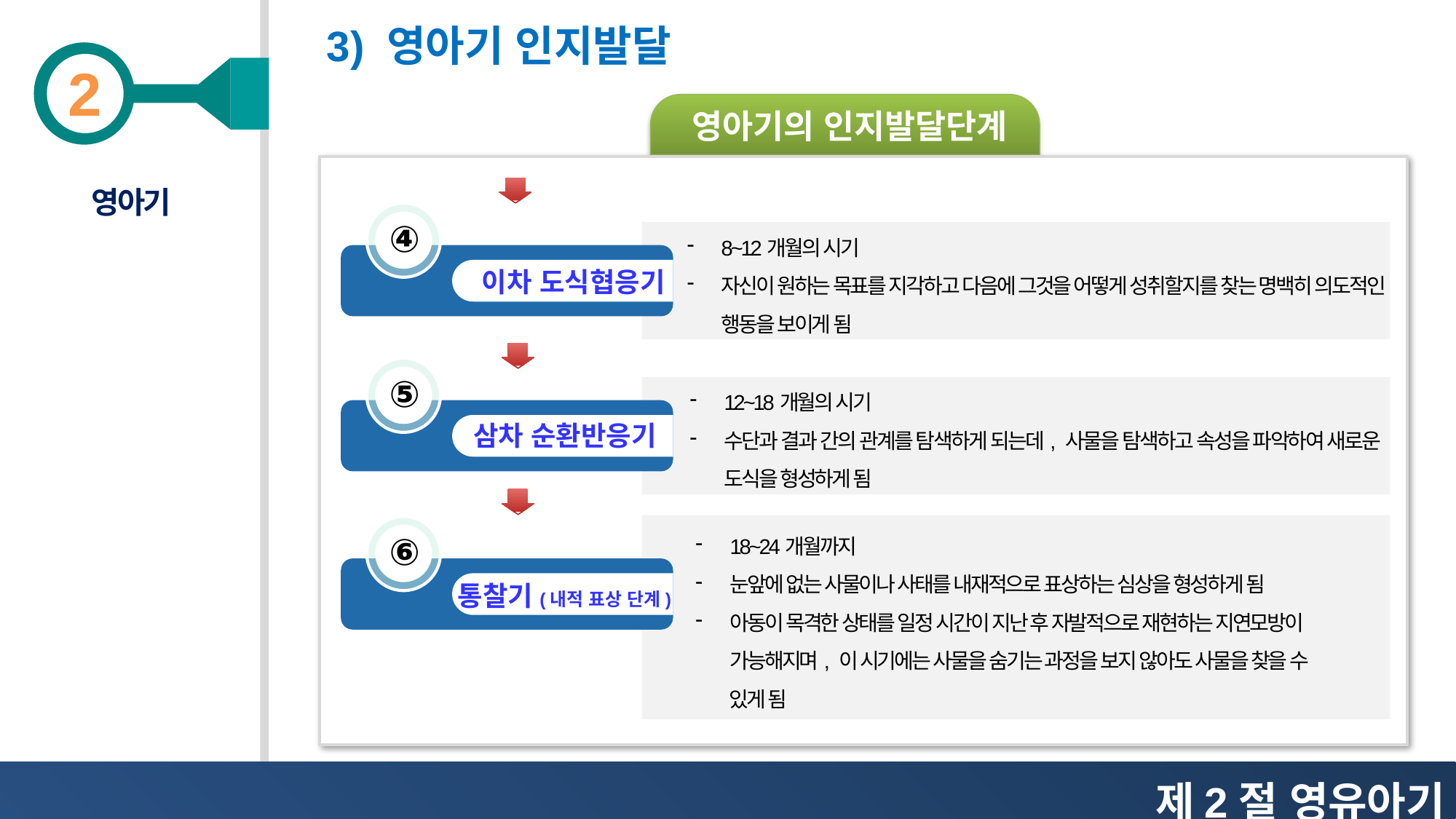

3) 영아기 인지발달

영아기의 인지발달단계

영아기

④
8~12개월의 시기
자신이 원하는 목표를 지각하고 다음에 그것을 어떻게 성취할지를 찾는 명백히 의도적인 행동을 보이게 됨

이차 도식협응기

⑤
12~18개월의 시기
수단과 결과 간의 관계를 탐색하게 되는데, 사물을 탐색하고 속성을 파악하여 새로운 도식을 형성하게 됨

삼차 순환반응기

18~24개월까지
눈앞에 없는 사물이나 사태를 내재적으로 표상하는 심상을 형성하게 됨
아동이 목격한 상태를 일정 시간이 지난 후 자발적으로 재현하는 지연모방이 가능해지며, 이 시기에는 사물을 숨기는 과정을 보지 않아도 사물을 찾을 수
       있게 됨

⑥
통찰기(내적 표상 단계)
제2절 영유아기